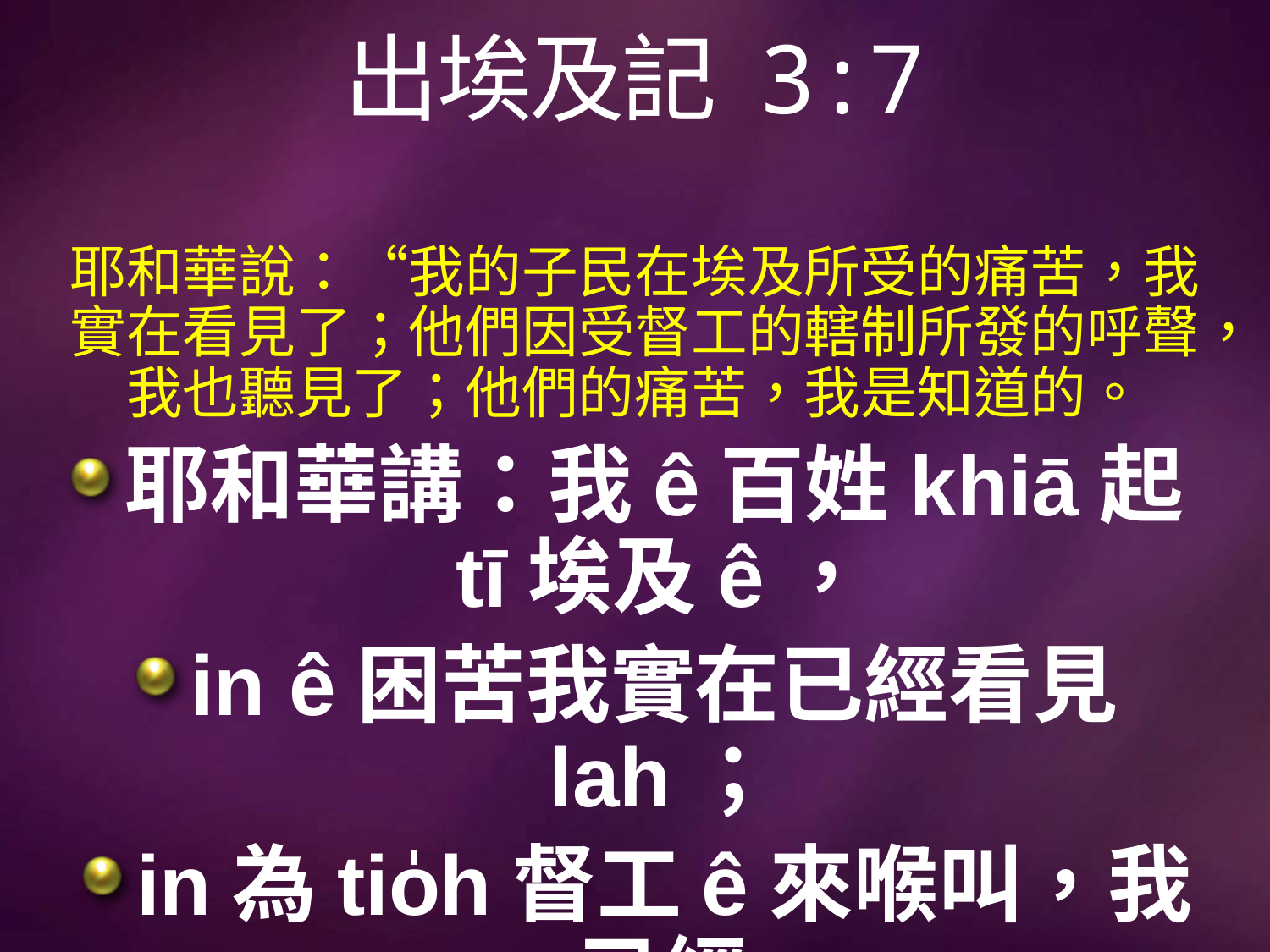

# 出埃及記 3:7
耶和華說：“我的子民在埃及所受的痛苦，我實在看見了；他們因受督工的轄制所發的呼聲，我也聽見了；他們的痛苦，我是知道的。
耶和華講：我ê百姓khiā起tī埃及ê，
in ê困苦我實在已經看見lah；
in為tio̍h督工ê來喉叫，我已經
聽見lah；我本知in ê痛苦。